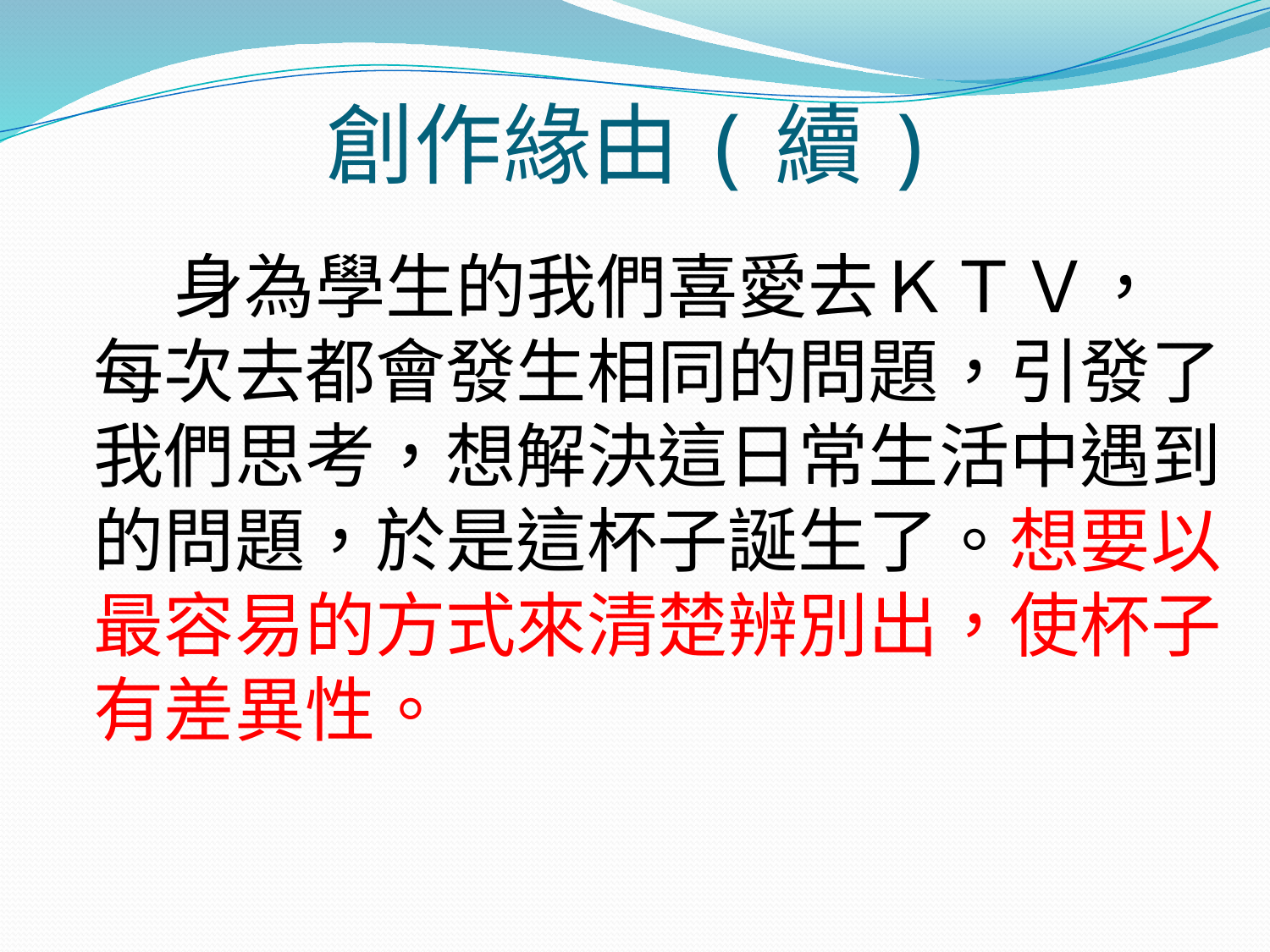

# 創作緣由(續)
    身為學生的我們喜愛去ＫＴＶ，
每次去都會發生相同的問題，引發了
我們思考，想解決這日常生活中遇到
的問題，於是這杯子誕生了。想要以
最容易的方式來清楚辨別出，使杯子
有差異性。